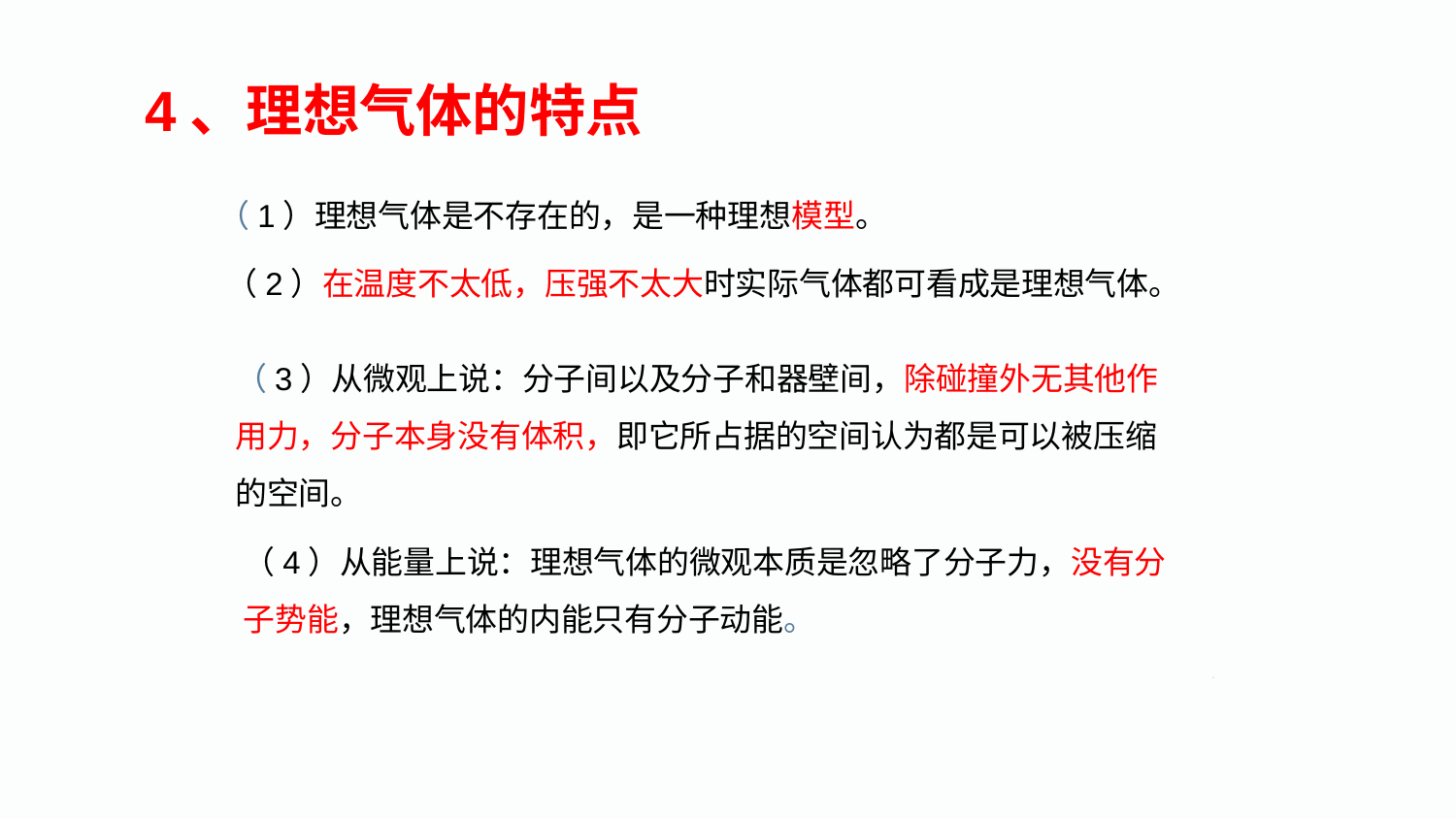

4、理想气体的特点
（1）理想气体是不存在的，是一种理想模型。
（2）在温度不太低，压强不太大时实际气体都可看成是理想气体。
（3）从微观上说：分子间以及分子和器壁间，除碰撞外无其他作用力，分子本身没有体积，即它所占据的空间认为都是可以被压缩的空间。
（4）从能量上说：理想气体的微观本质是忽略了分子力，没有分子势能，理想气体的内能只有分子动能。
8